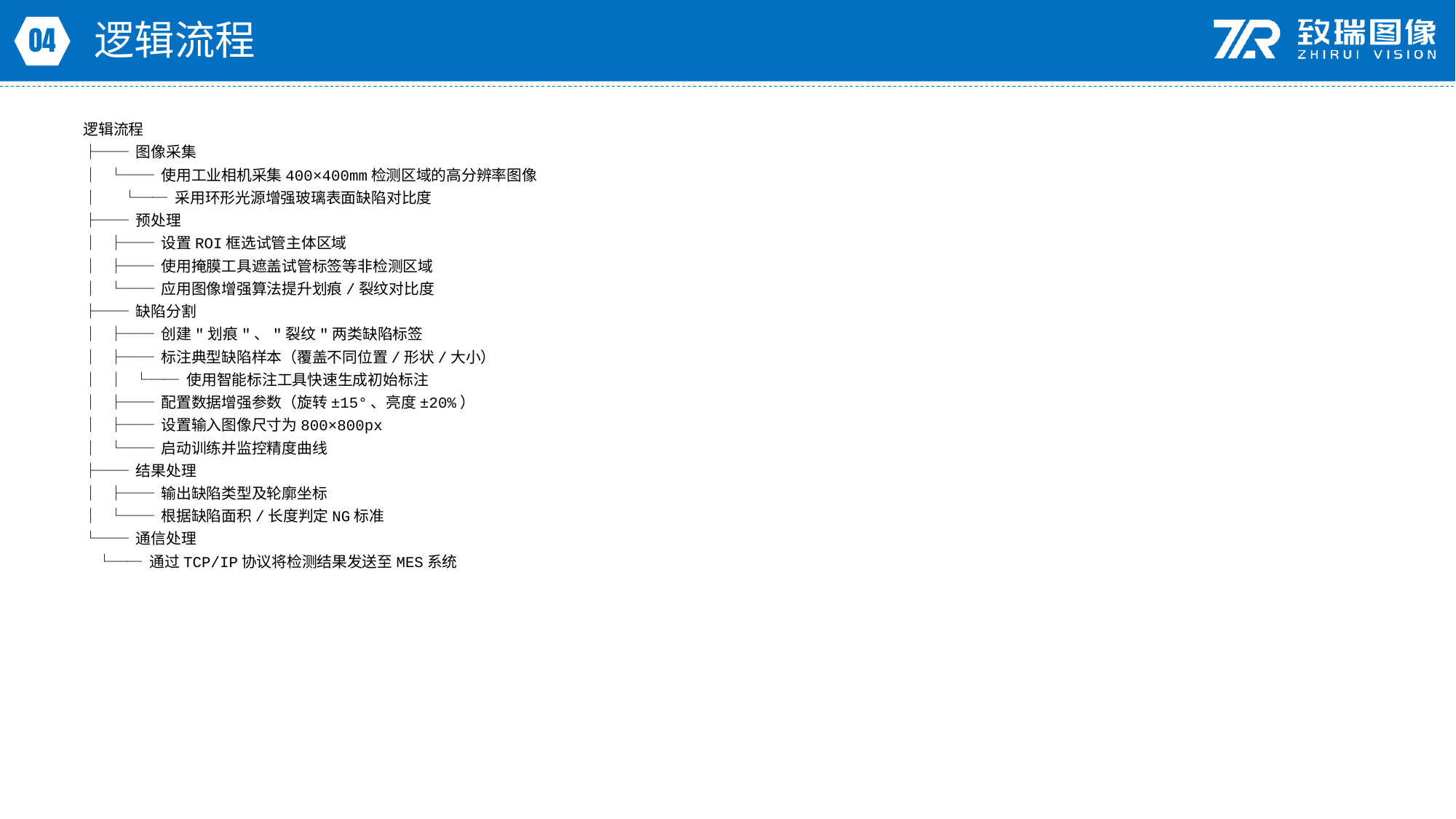

逻辑流程
04

逻辑流程
├── 图像采集
│   └── 使用工业相机采集400×400mm检测区域的高分辨率图像
│       └── 采用环形光源增强玻璃表面缺陷对比度
├── 预处理
│   ├── 设置ROI框选试管主体区域
│   ├── 使用掩膜工具遮盖试管标签等非检测区域
│   └── 应用图像增强算法提升划痕/裂纹对比度
├── 缺陷分割
│   ├── 创建"划痕"、"裂纹"两类缺陷标签
│   ├── 标注典型缺陷样本（覆盖不同位置/形状/大小）
│   │   └── 使用智能标注工具快速生成初始标注
│   ├── 配置数据增强参数（旋转±15°、亮度±20%）
│   ├── 设置输入图像尺寸为800×800px
│   └── 启动训练并监控精度曲线
├── 结果处理
│   ├── 输出缺陷类型及轮廓坐标
│   └── 根据缺陷面积/长度判定NG标准
└── 通信处理
    └── 通过TCP/IP协议将检测结果发送至MES系统